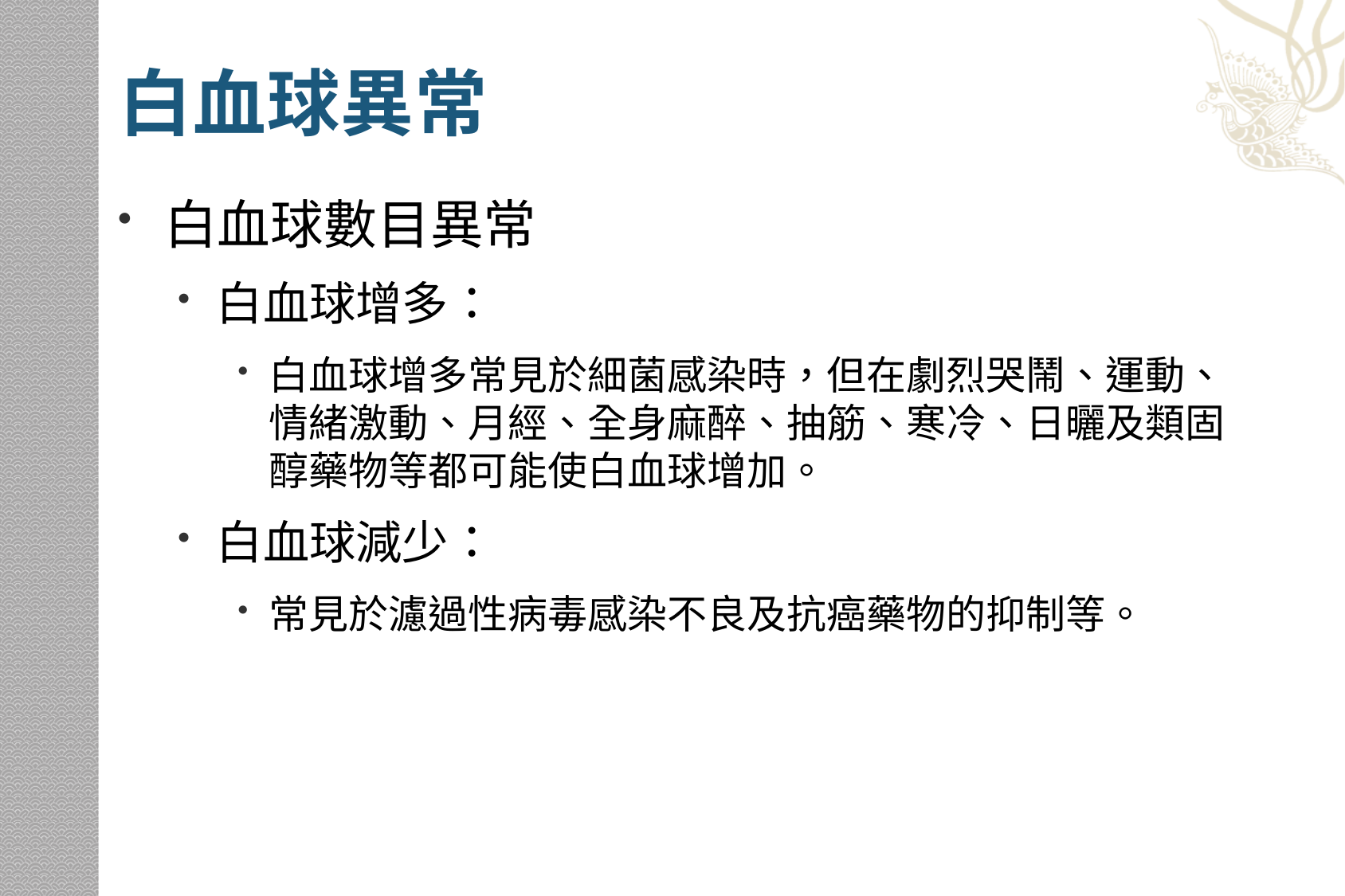

# 白血球異常
白血球數目異常
白血球增多：
白血球增多常見於細菌感染時，但在劇烈哭鬧、運動、情緒激動、月經、全身麻醉、抽筋、寒冷、日曬及類固醇藥物等都可能使白血球增加。
白血球減少：
常見於濾過性病毒感染不良及抗癌藥物的抑制等。